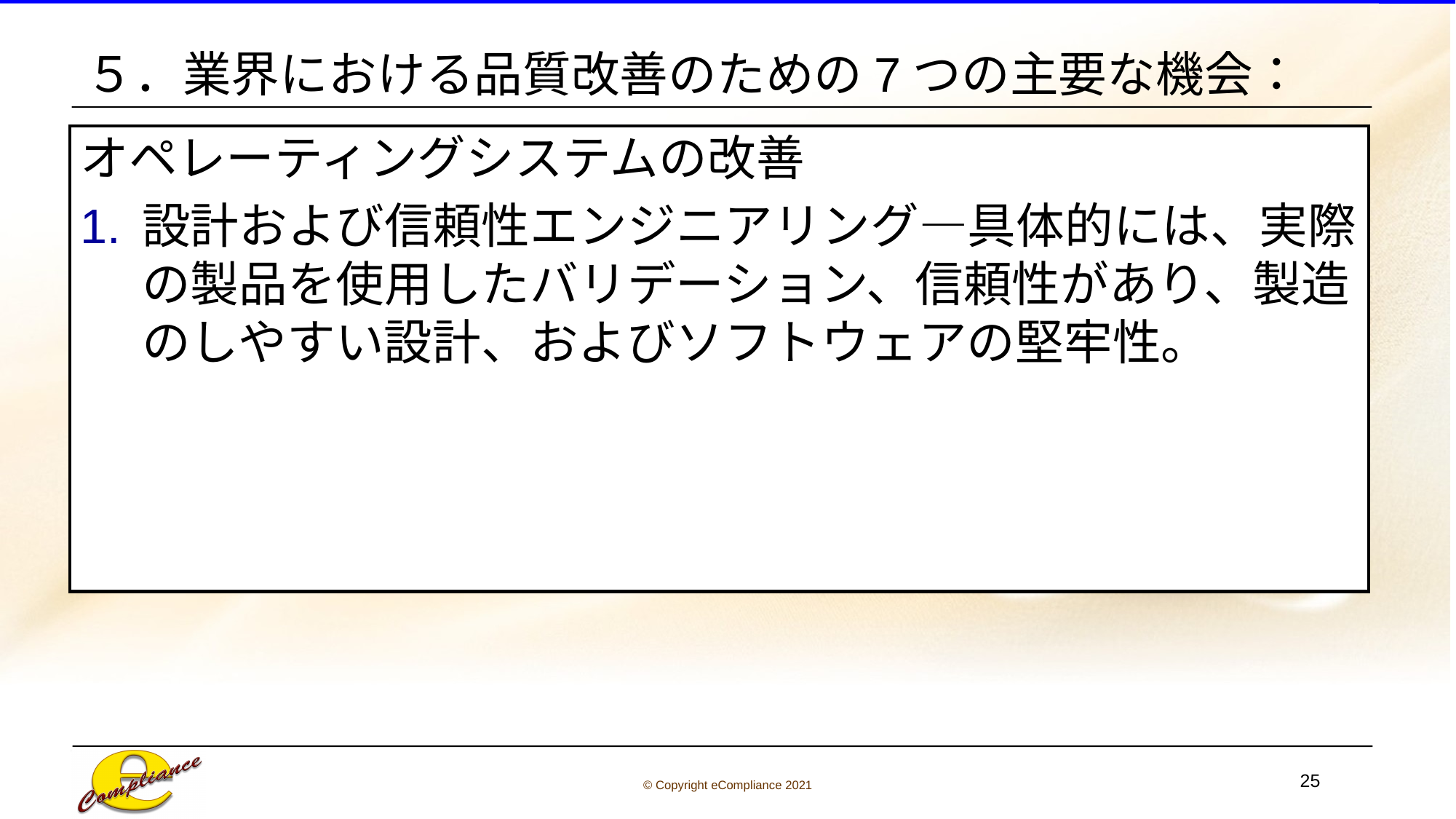

# ５．業界における品質改善のための7つの主要な機会：
オペレーティングシステムの改善
設計および信頼性エンジニアリング―具体的には、実際の製品を使用したバリデーション、信頼性があり、製造のしやすい設計、およびソフトウェアの堅牢性。